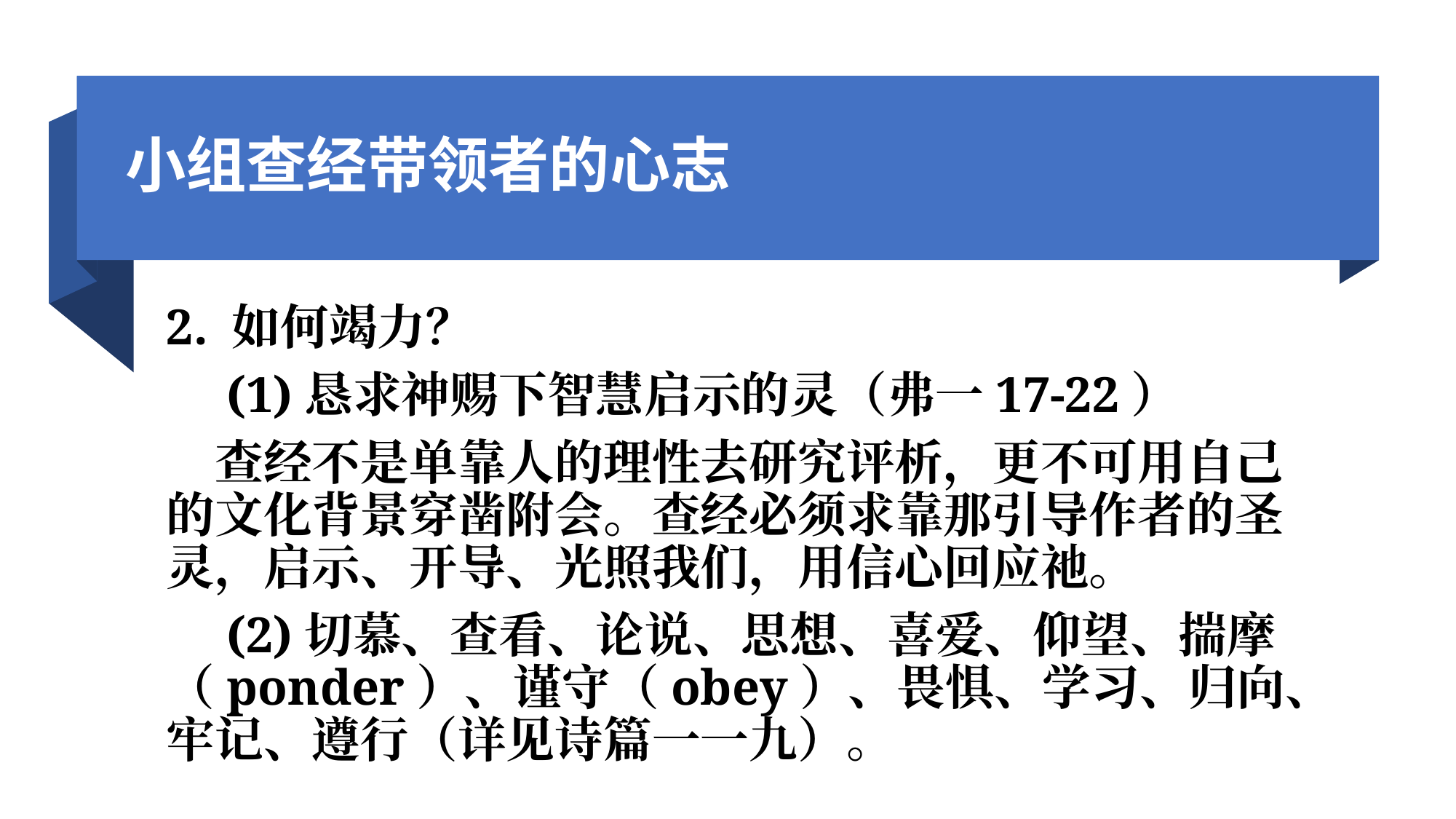

# 小组查经带领者的心志

2. 如何竭力？
　(1)恳求神赐下智慧启示的灵（弗一17-22）
　查经不是单靠人的理性去研究评析，更不可用自己的文化背景穿凿附会。查经必须求靠那引导作者的圣灵，启示、开导、光照我们，用信心回应祂。
　(2)切慕、查看、论说、思想、喜爱、仰望、揣摩（ponder）、谨守（obey）、畏惧、学习、归向、牢记、遵行（详见诗篇一一九）。